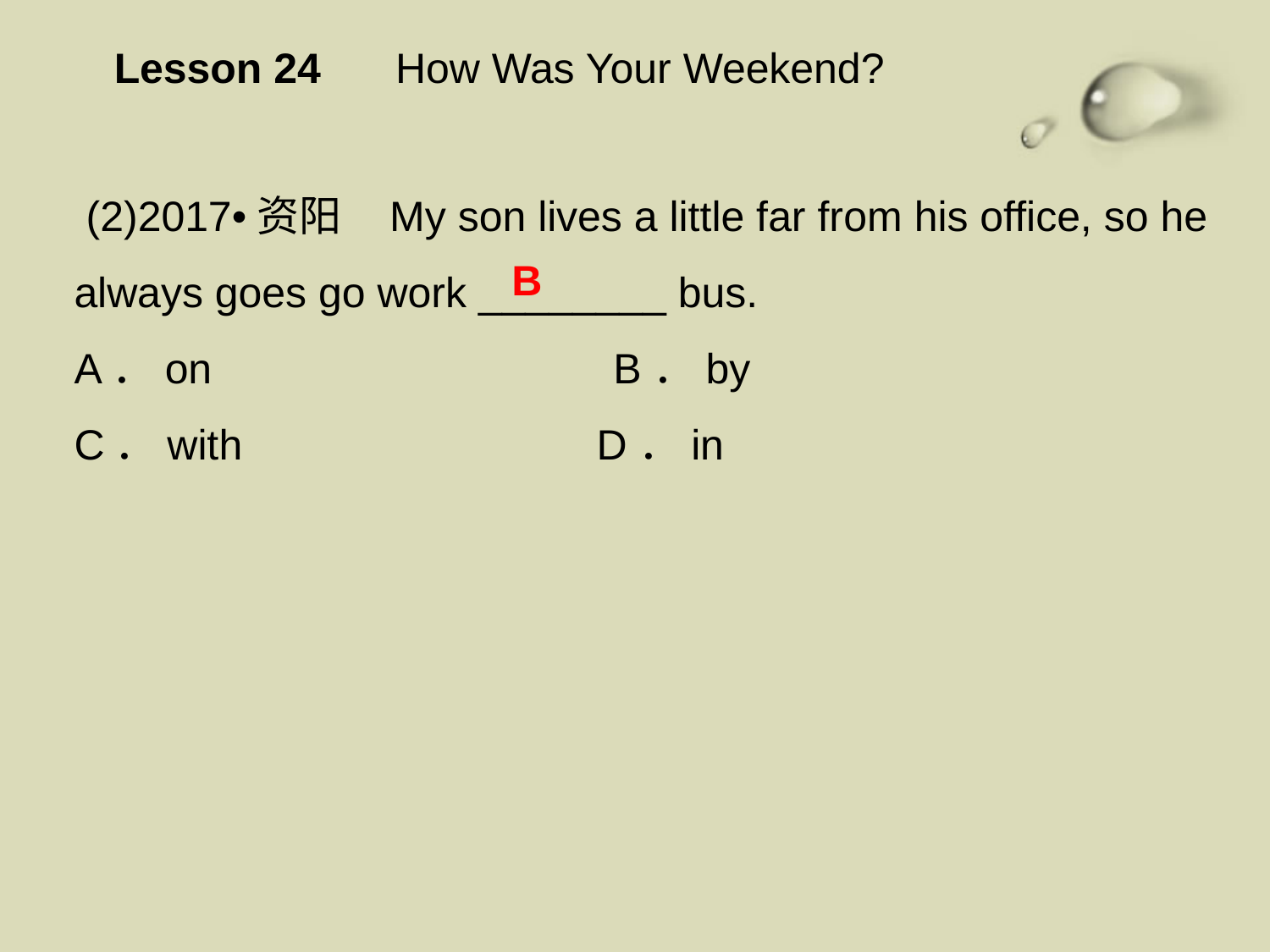

Lesson 24 　How Was Your Weekend?
 (2)2017•资阳    My son lives a little far from his office, so he always goes go work ________ bus.
A．on                                  B．by
C．with                              D．in
B